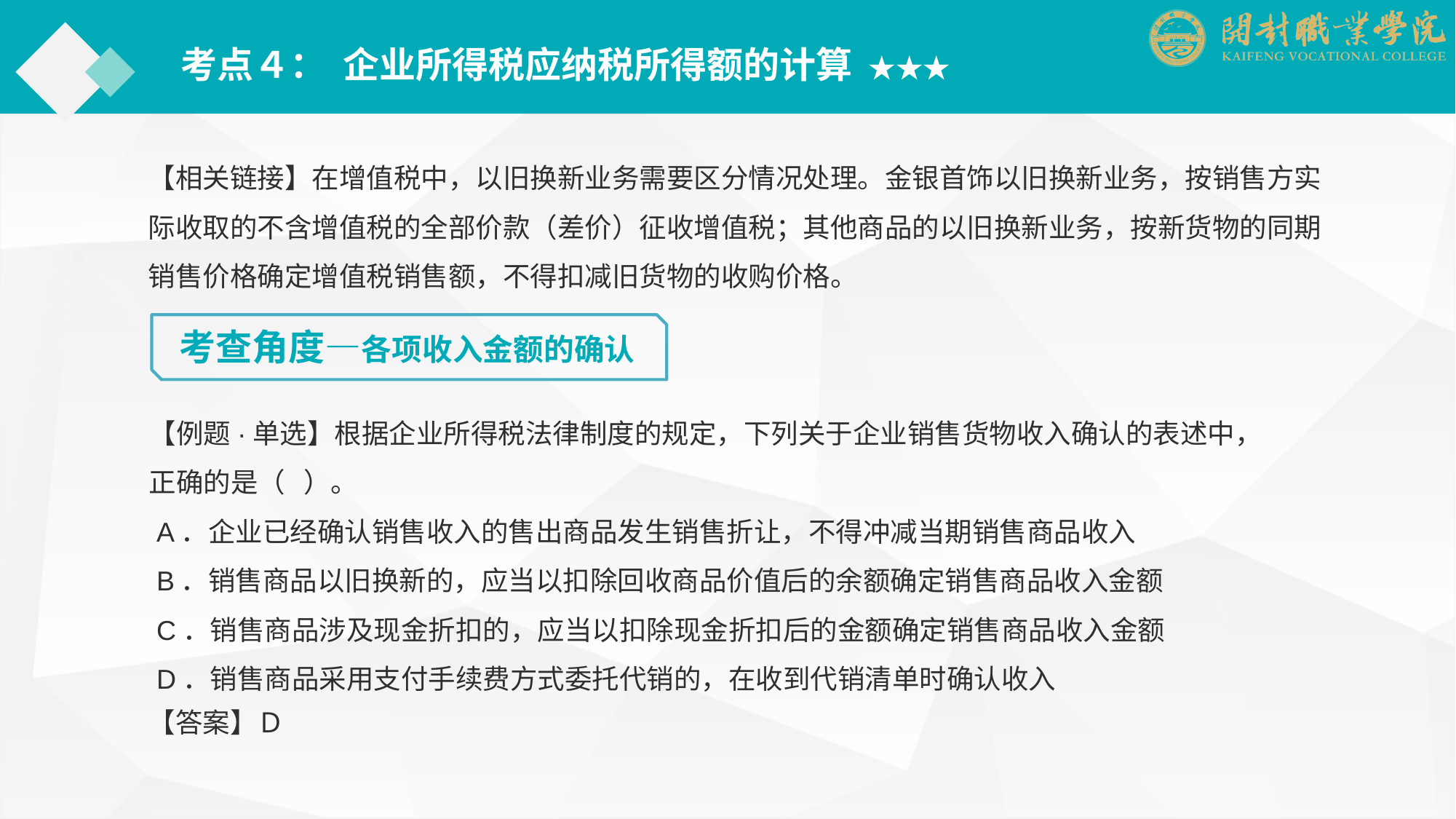

考点４：  企业所得税应纳税所得额的计算  ★★★
【相关链接】在增值税中，以旧换新业务需要区分情况处理。金银首饰以旧换新业务，按销售方实际收取的不含增值税的全部价款（差价）征收增值税；其他商品的以旧换新业务，按新货物的同期销售价格确定增值税销售额，不得扣减旧货物的收购价格。

考查角度—各项收入金额的确认
【例题·单选】根据企业所得税法律制度的规定，下列关于企业销售货物收入确认的表述中，正确的是（   ）。
 A．企业已经确认销售收入的售出商品发生销售折让，不得冲减当期销售商品收入
 B．销售商品以旧换新的，应当以扣除回收商品价值后的余额确定销售商品收入金额
 C．销售商品涉及现金折扣的，应当以扣除现金折扣后的金额确定销售商品收入金额
 D．销售商品采用支付手续费方式委托代销的，在收到代销清单时确认收入
【答案】Ｄ